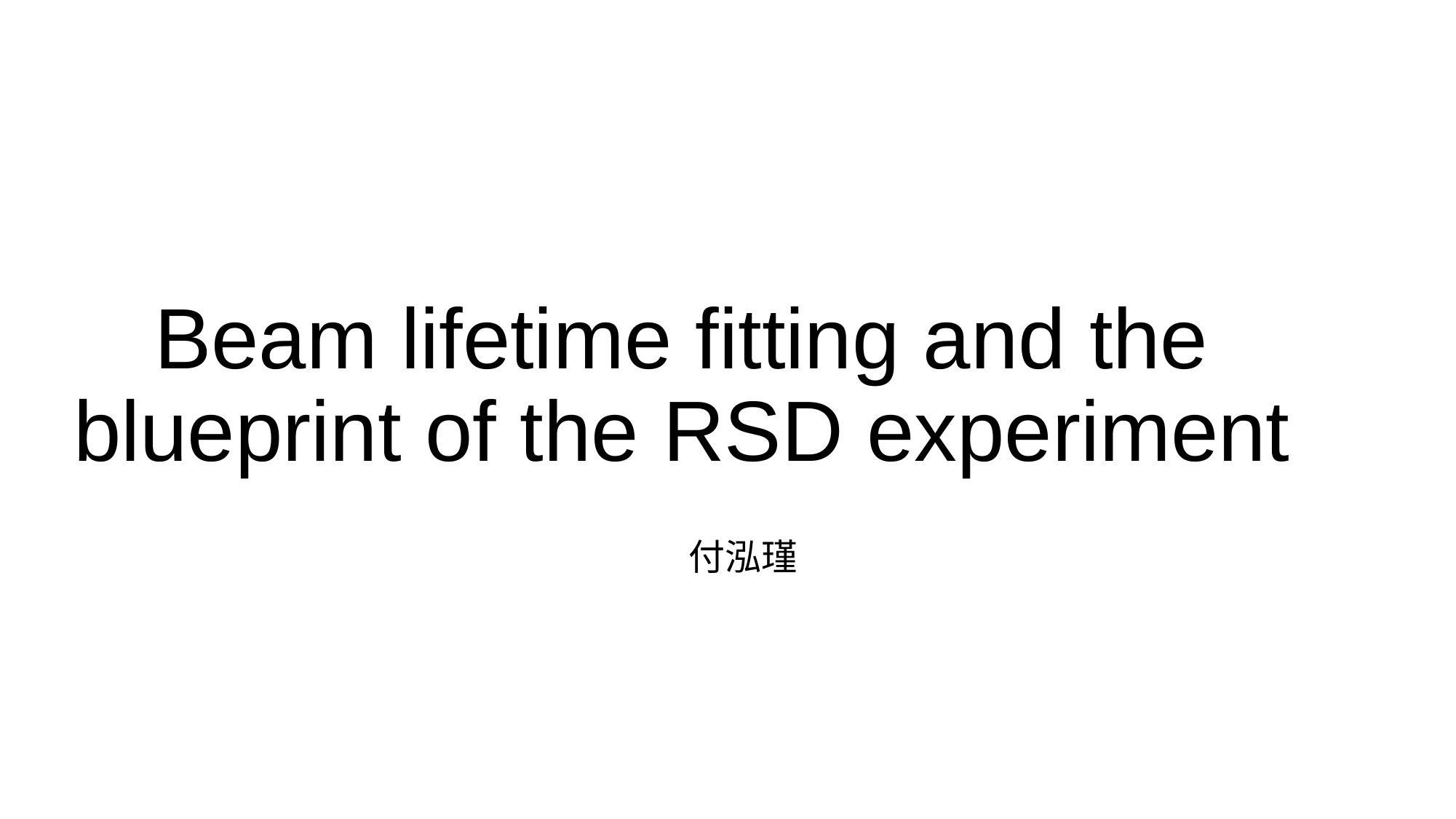

# Beam lifetime fitting and the blueprint of the RSD experiment
付泓瑾